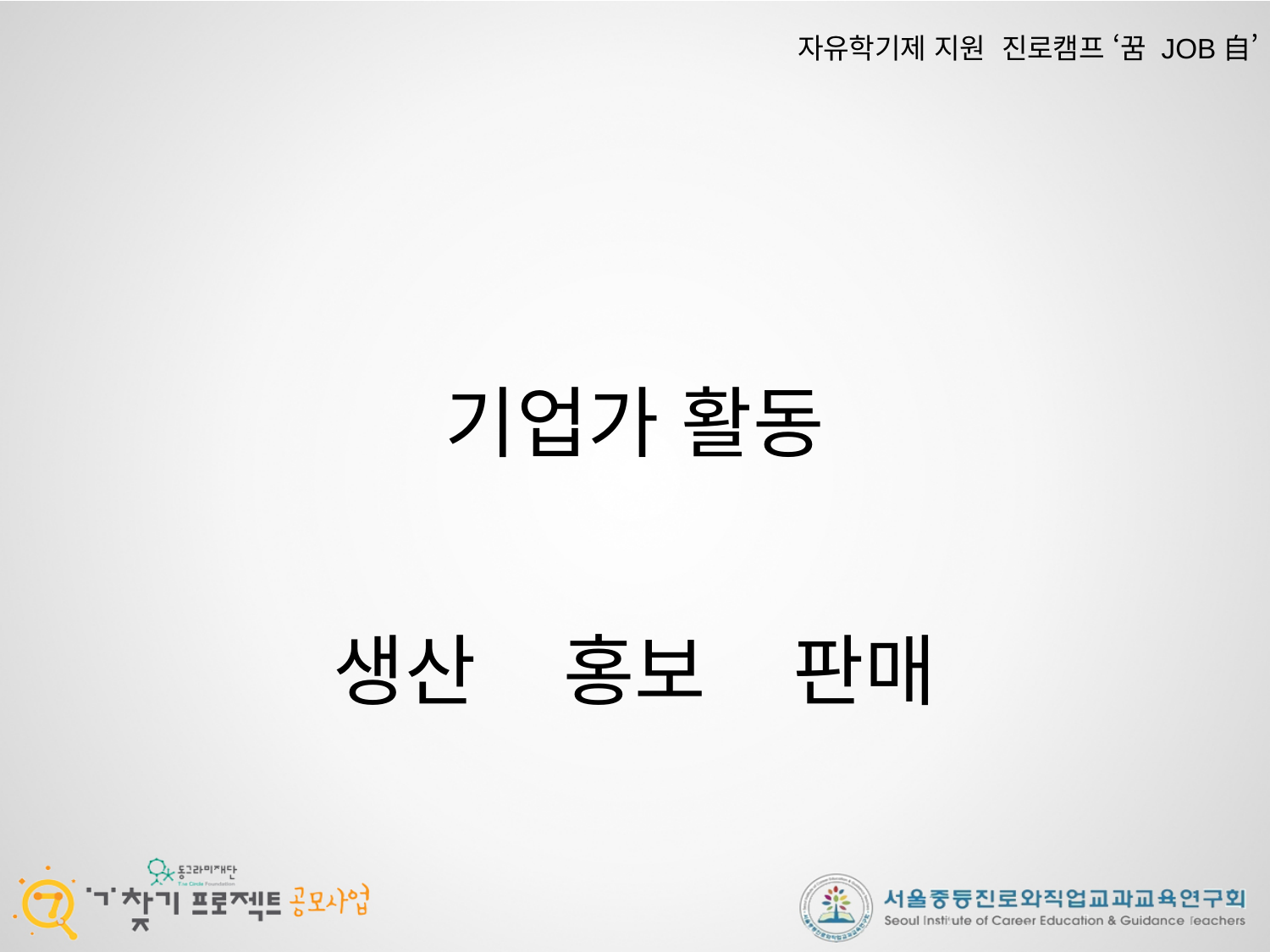

# 자유학기제 지원  진로캠프 ‘꿈 JOB自’
기업가 활동
생산    홍보    판매